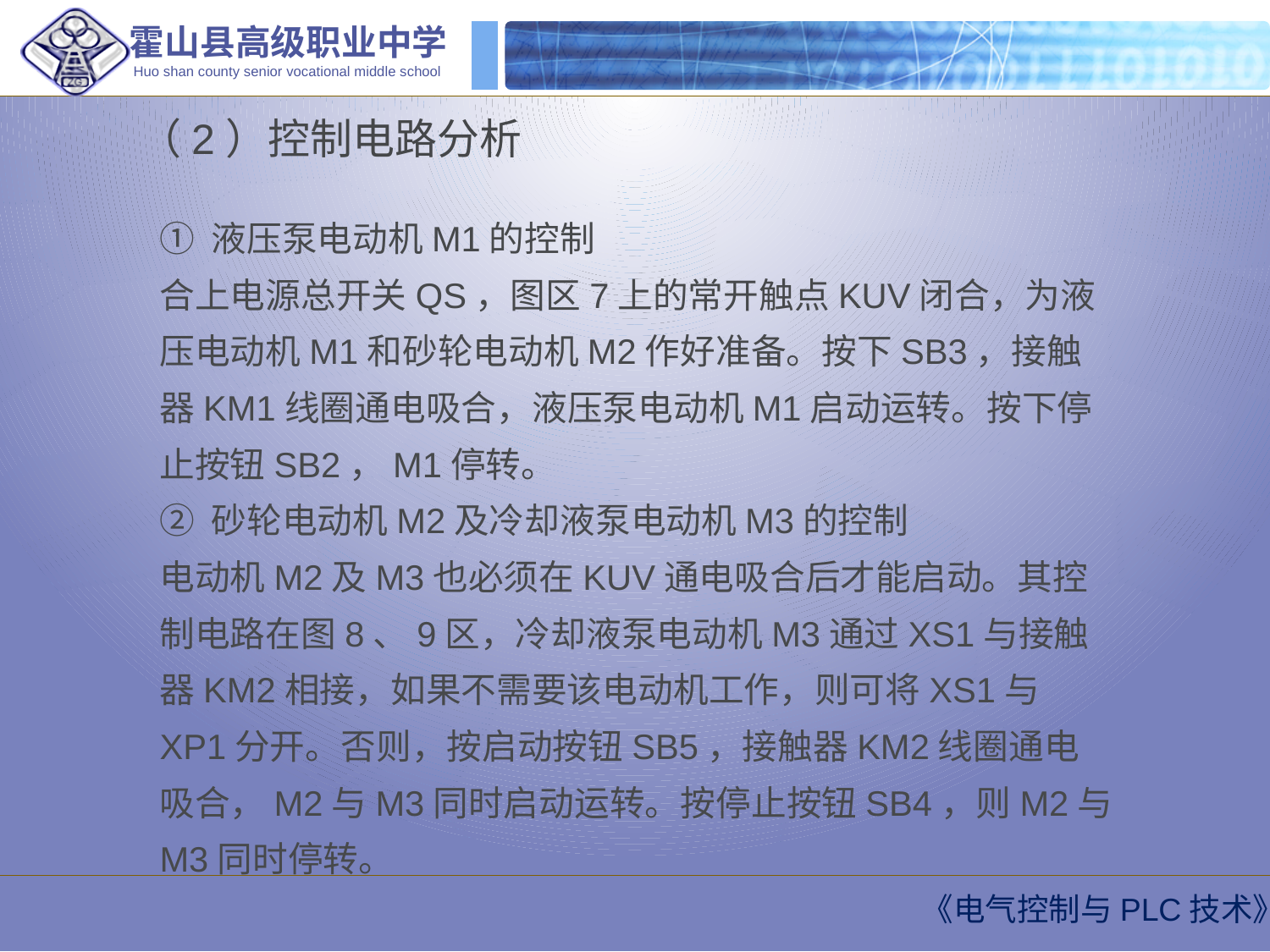

（2）控制电路分析
① 液压泵电动机M1的控制
合上电源总开关QS，图区7上的常开触点KUV闭合，为液压电动机M1和砂轮电动机M2作好准备。按下SB3，接触器KM1线圈通电吸合，液压泵电动机M1启动运转。按下停止按钮SB2，M1停转。
② 砂轮电动机M2及冷却液泵电动机M3的控制
电动机M2及M3也必须在KUV通电吸合后才能启动。其控制电路在图8、9区，冷却液泵电动机M3通过XS1与接触器KM2相接，如果不需要该电动机工作，则可将XS1与XP1分开。否则，按启动按钮SB5，接触器KM2线圈通电吸合，M2与M3同时启动运转。按停止按钮SB4，则M2与M3同时停转。